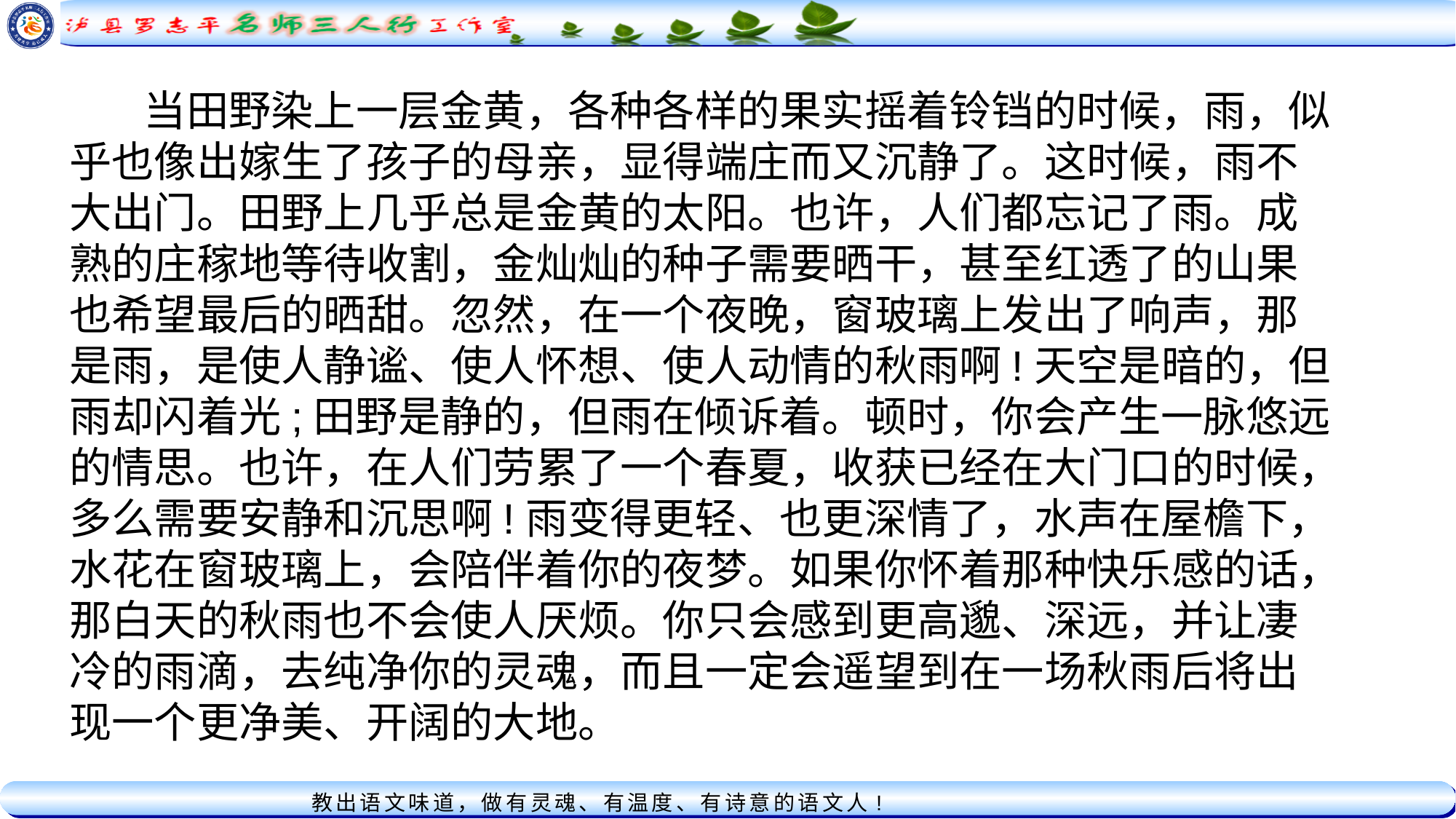

当田野染上一层金黄，各种各样的果实摇着铃铛的时候，雨，似乎也像出嫁生了孩子的母亲，显得端庄而又沉静了。这时候，雨不大出门。田野上几乎总是金黄的太阳。也许，人们都忘记了雨。成熟的庄稼地等待收割，金灿灿的种子需要晒干，甚至红透了的山果也希望最后的晒甜。忽然，在一个夜晚，窗玻璃上发出了响声，那是雨，是使人静谧、使人怀想、使人动情的秋雨啊!天空是暗的，但雨却闪着光;田野是静的，但雨在倾诉着。顿时，你会产生一脉悠远的情思。也许，在人们劳累了一个春夏，收获已经在大门口的时候，多么需要安静和沉思啊!雨变得更轻、也更深情了，水声在屋檐下，水花在窗玻璃上，会陪伴着你的夜梦。如果你怀着那种快乐感的话，那白天的秋雨也不会使人厌烦。你只会感到更高邈、深远，并让凄冷的雨滴，去纯净你的灵魂，而且一定会遥望到在一场秋雨后将出现一个更净美、开阔的大地。